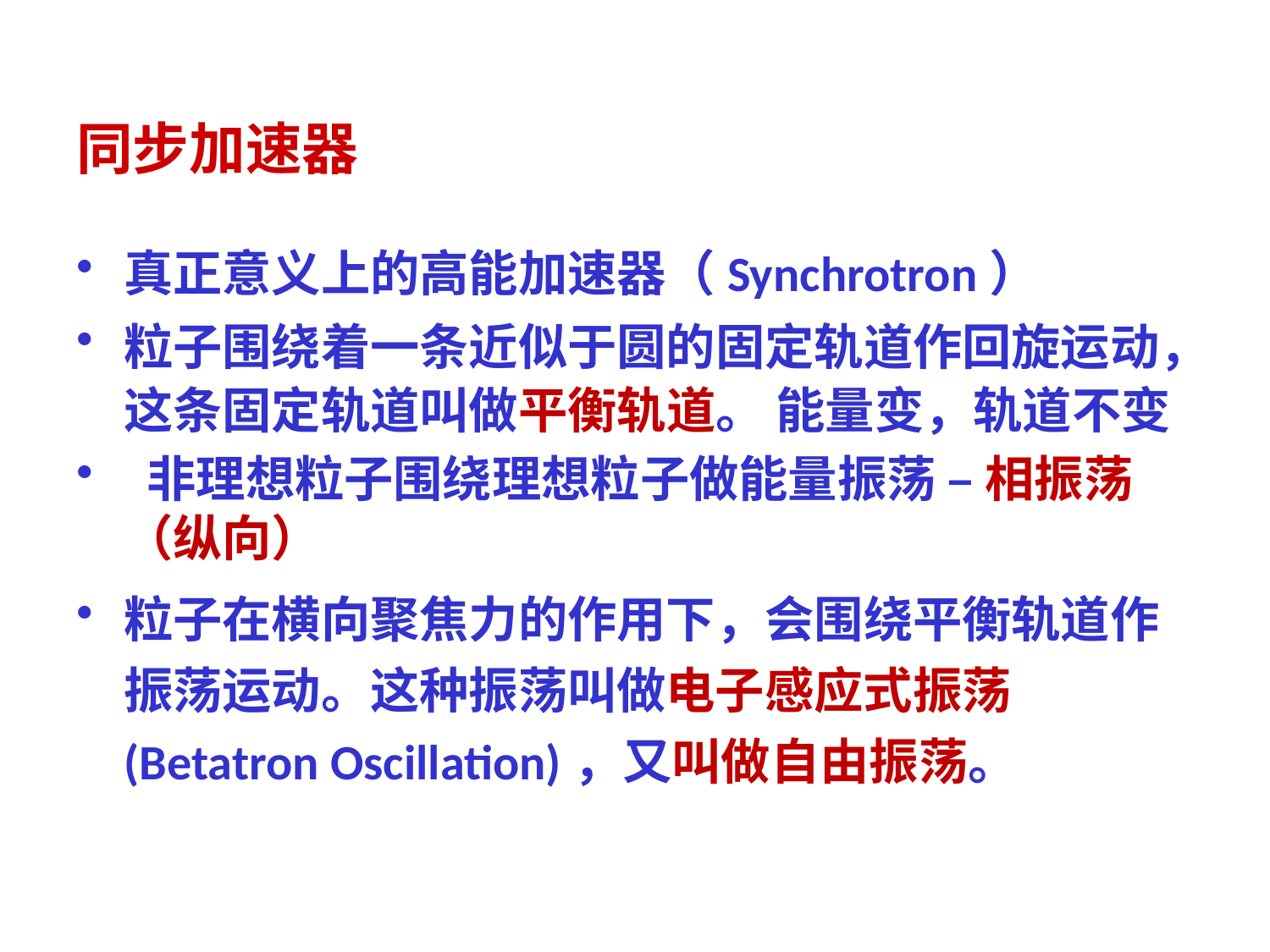

同步加速器
真正意义上的高能加速器（Synchrotron）
粒子围绕着一条近似于圆的固定轨道作回旋运动，这条固定轨道叫做平衡轨道。 能量变，轨道不变
 非理想粒子围绕理想粒子做能量振荡 – 相振荡（纵向）
粒子在横向聚焦力的作用下，会围绕平衡轨道作振荡运动。这种振荡叫做电子感应式振荡(Betatron Oscillation)，又叫做自由振荡。